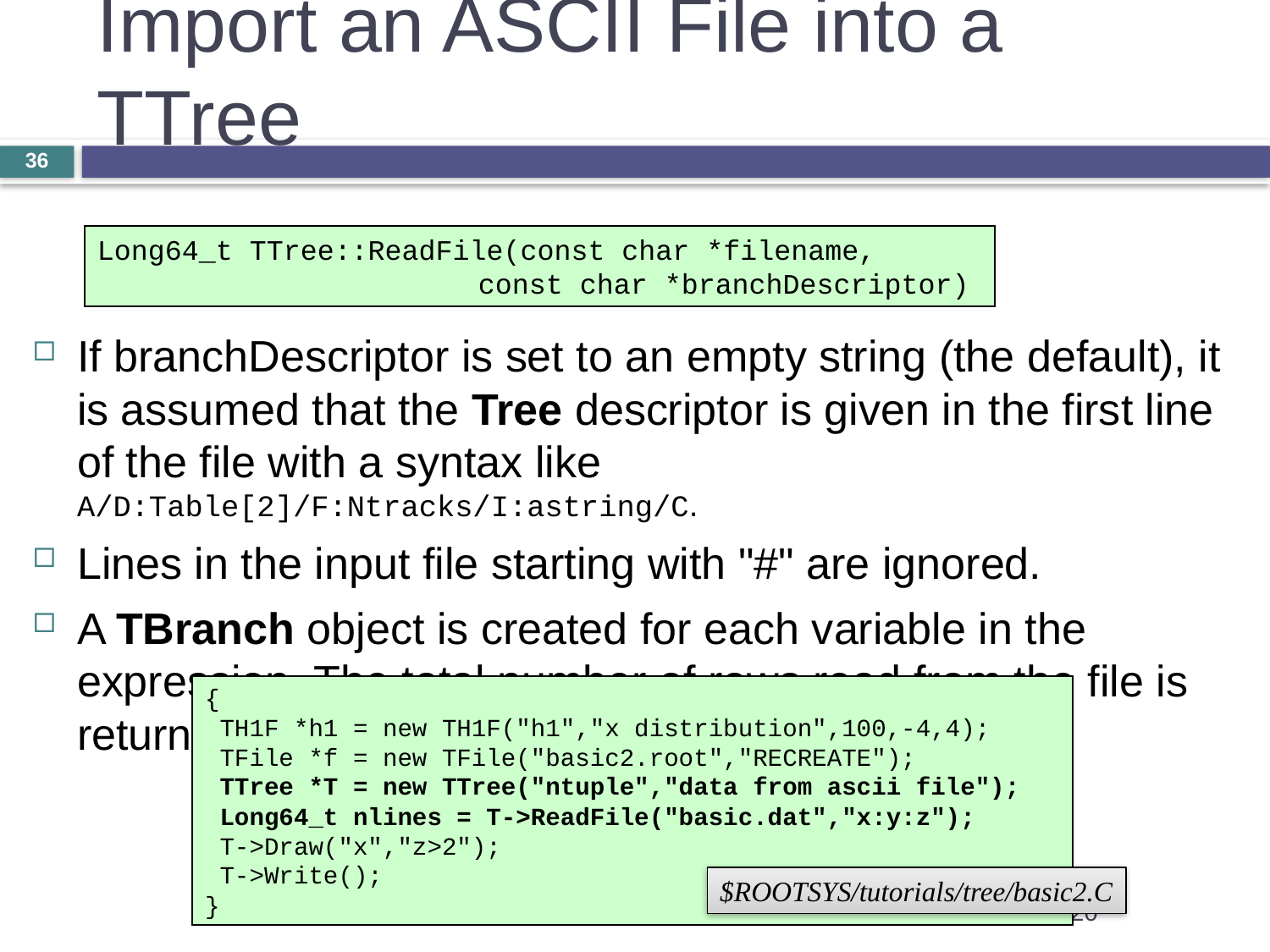

Import an ASCII File into a TTree
Long64_t TTree::ReadFile(const char *filename,
			const char *branchDescriptor)
If branchDescriptor is set to an empty string (the default), it is assumed that the Tree descriptor is given in the first line of the file with a syntax like A/D:Table[2]/F:Ntracks/I:astring/C.
Lines in the input file starting with "#" are ignored.
A TBranch object is created for each variable in the expression. The total number of rows read from the file is returned.
{
 TH1F *h1 = new TH1F("h1","x distribution",100,-4,4);
 TFile *f = new TFile("basic2.root","RECREATE");
 TTree *T = new TTree("ntuple","data from ascii file");
 Long64_t nlines = T->ReadFile("basic.dat","x:y:z");
 T->Draw("x","z>2");
 T->Write();
}
$ROOTSYS/tutorials/tree/basic2.C
国科大科创培训2020
36